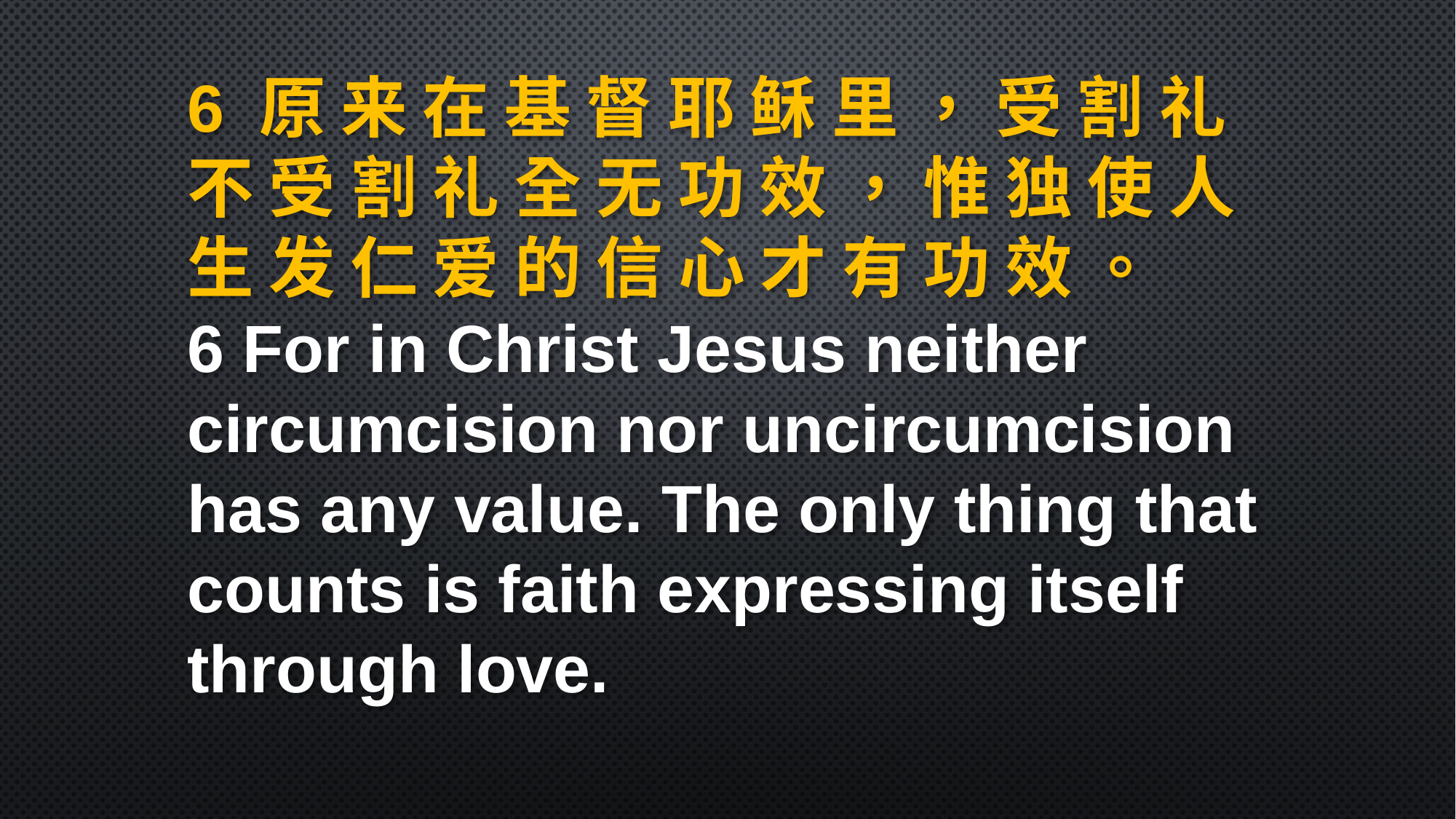

6 原 来 在 基 督 耶 稣 里 ， 受 割 礼 不 受 割 礼 全 无 功 效 ， 惟 独 使 人 生 发 仁 爱 的 信 心 才 有 功 效 。
6 For in Christ Jesus neither circumcision nor uncircumcision has any value. The only thing that counts is faith expressing itself through love.